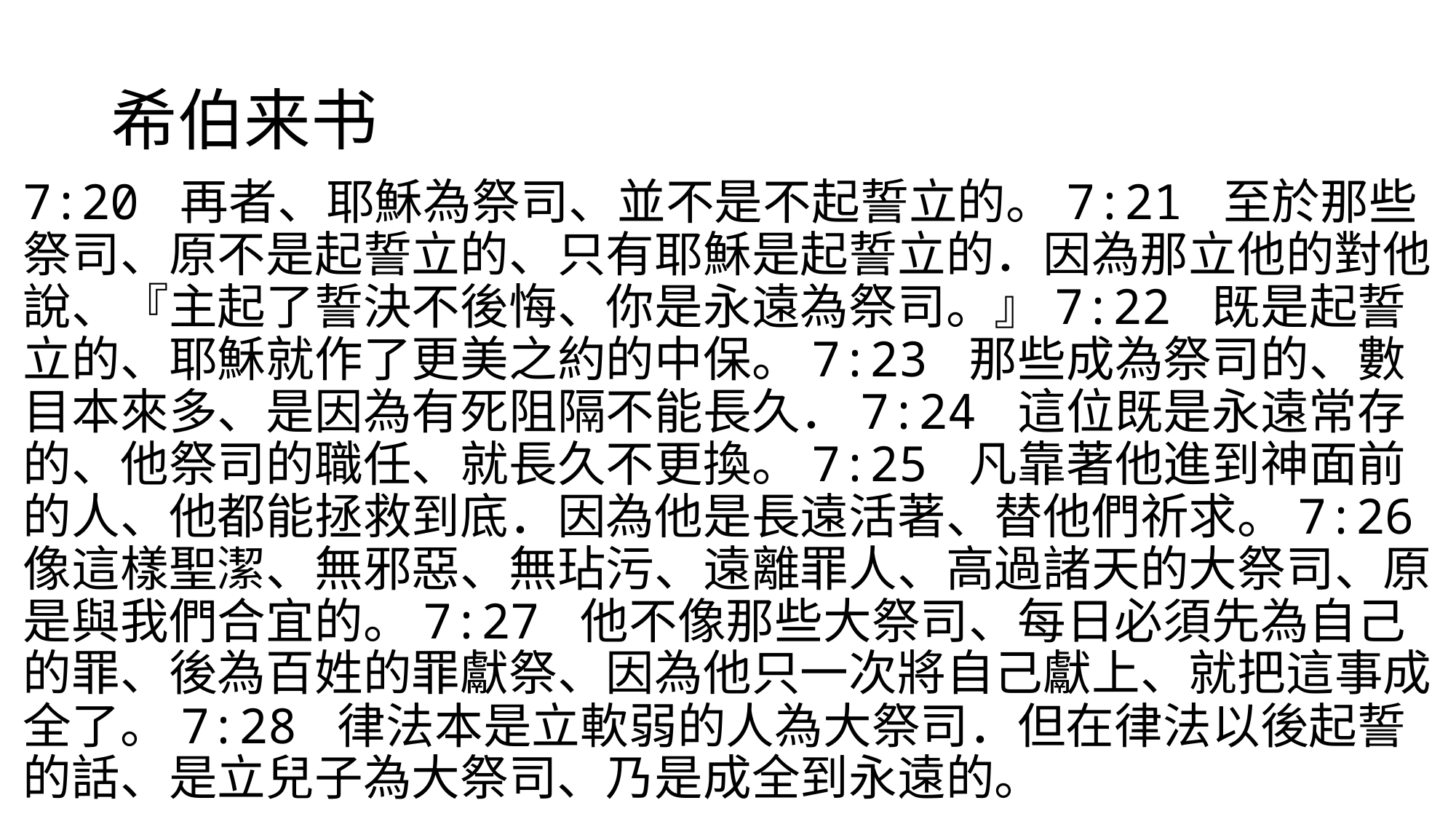

# 希伯来书
7:20 再者、耶穌為祭司、並不是不起誓立的。7:21 至於那些祭司、原不是起誓立的、只有耶穌是起誓立的．因為那立他的對他說、『主起了誓決不後悔、你是永遠為祭司。』7:22 既是起誓立的、耶穌就作了更美之約的中保。7:23 那些成為祭司的、數目本來多、是因為有死阻隔不能長久．7:24 這位既是永遠常存的、他祭司的職任、就長久不更換。7:25 凡靠著他進到神面前的人、他都能拯救到底．因為他是長遠活著、替他們祈求。7:26 像這樣聖潔、無邪惡、無玷污、遠離罪人、高過諸天的大祭司、原是與我們合宜的。7:27 他不像那些大祭司、每日必須先為自己的罪、後為百姓的罪獻祭、因為他只一次將自己獻上、就把這事成全了。7:28 律法本是立軟弱的人為大祭司．但在律法以後起誓的話、是立兒子為大祭司、乃是成全到永遠的。